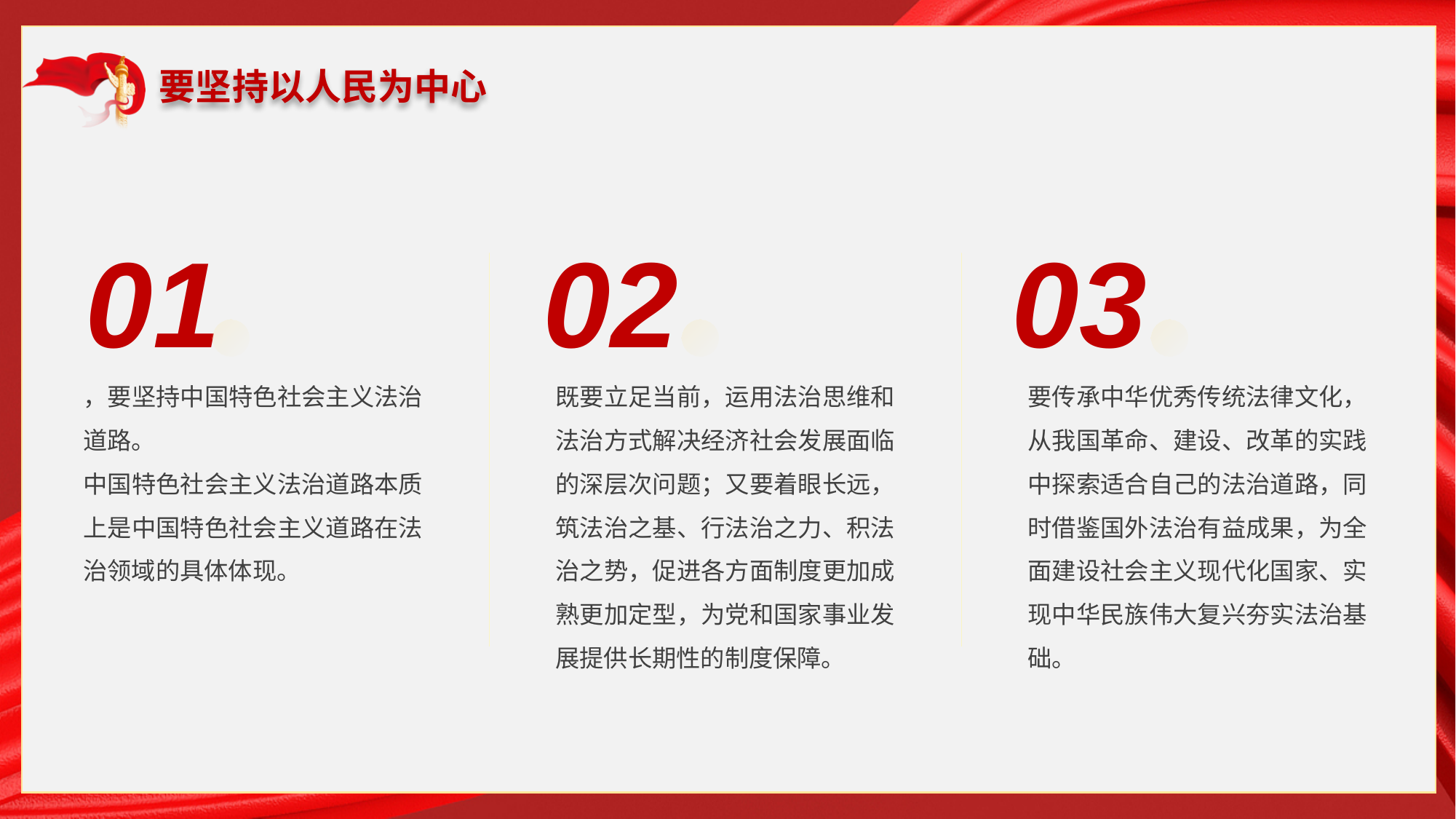

要坚持以人民为中心
01
02
03

，要坚持中国特色社会主义法治道路。
中国特色社会主义法治道路本质上是中国特色社会主义道路在法治领域的具体体现。
既要立足当前，运用法治思维和法治方式解决经济社会发展面临的深层次问题；又要着眼长远，筑法治之基、行法治之力、积法治之势，促进各方面制度更加成熟更加定型，为党和国家事业发展提供长期性的制度保障。
要传承中华优秀传统法律文化，从我国革命、建设、改革的实践中探索适合自己的法治道路，同时借鉴国外法治有益成果，为全面建设社会主义现代化国家、实现中华民族伟大复兴夯实法治基础。